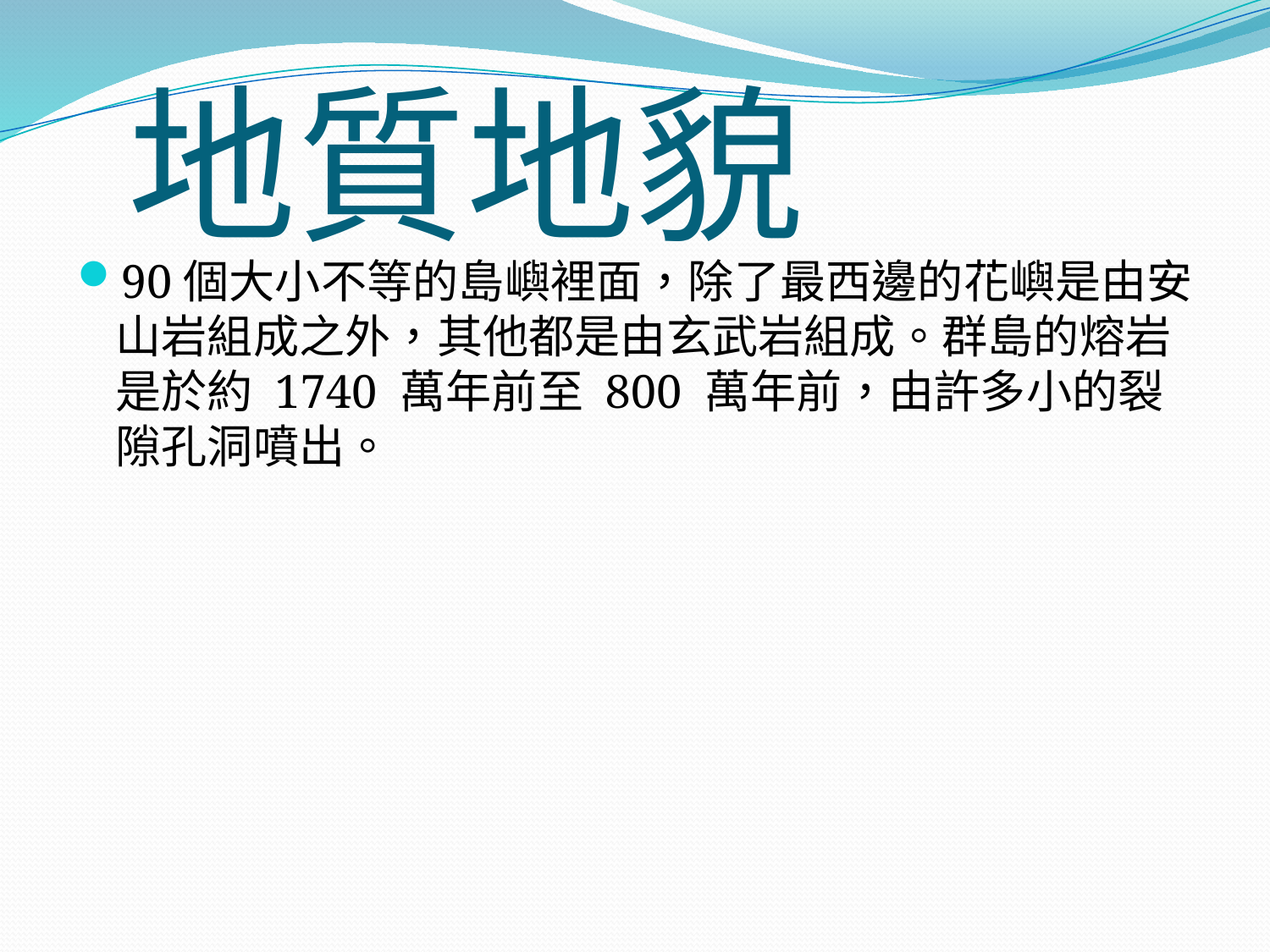

90個大小不等的島嶼裡面，除了最西邊的花嶼是由安山岩組成之外，其他都是由玄武岩組成。群島的熔岩是於約 1740 萬年前至 800 萬年前，由許多小的裂隙孔洞噴出。
# 地質地貌